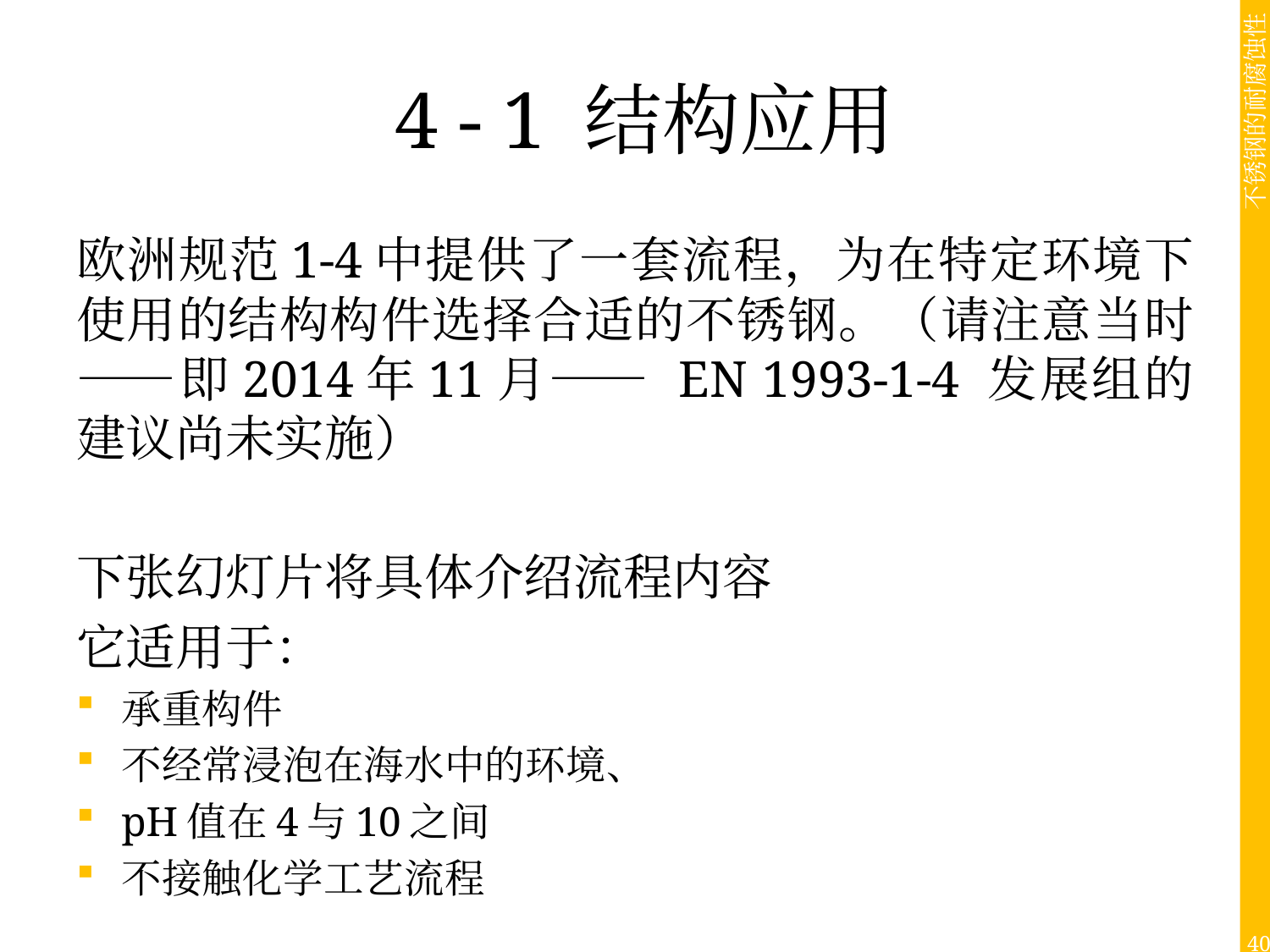

# 4 - 1 结构应用
欧洲规范1-4中提供了一套流程，为在特定环境下使用的结构构件选择合适的不锈钢。（请注意当时——即2014年11月—— EN 1993-1-4 发展组的建议尚未实施）

下张幻灯片将具体介绍流程内容
它适用于：
承重构件
不经常浸泡在海水中的环境、
pH值在4与10之间
不接触化学工艺流程
40